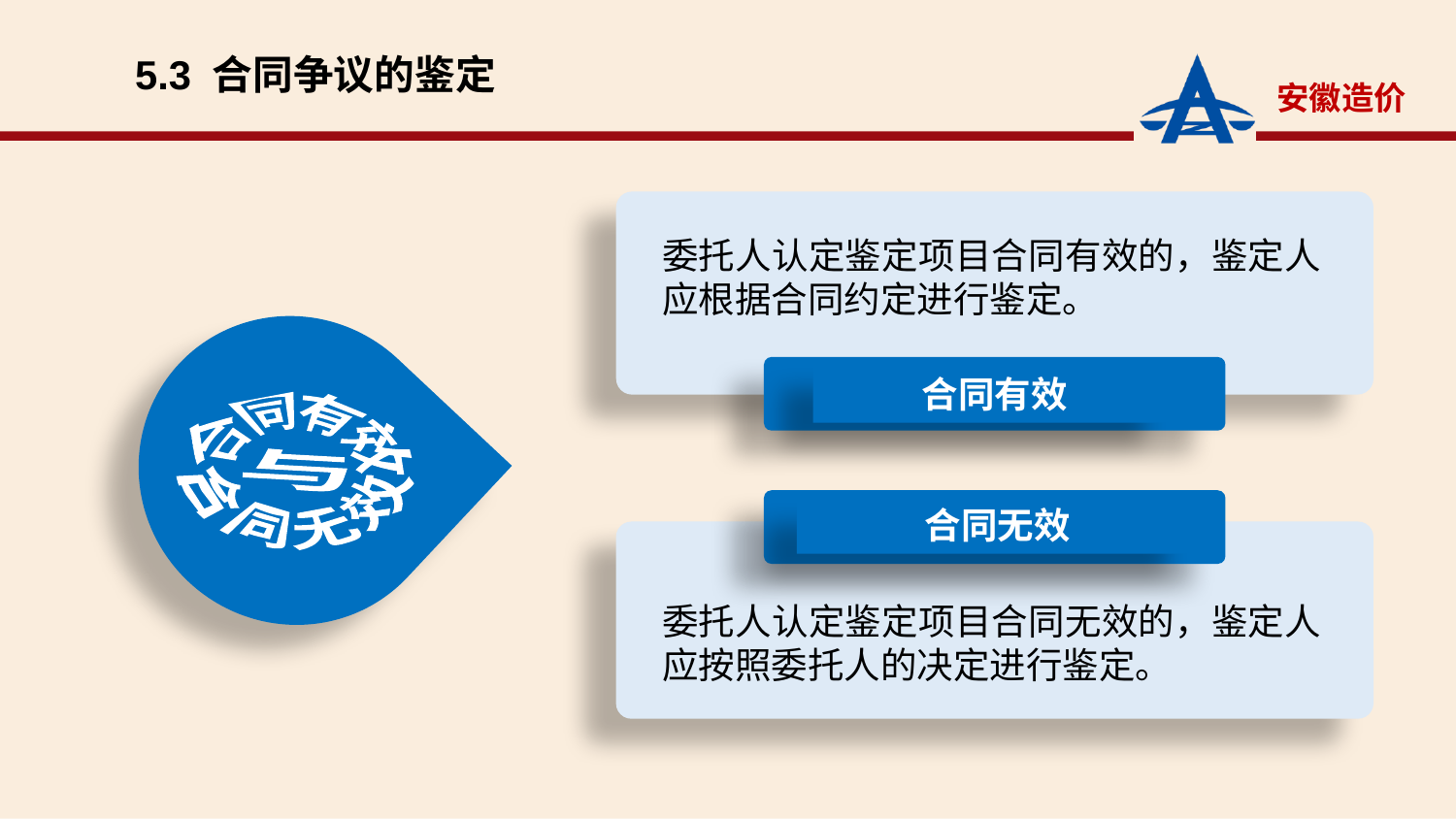

5.3 合同争议的鉴定

委托人认定鉴定项目合同有效的，鉴定人应根据合同约定进行鉴定。

 合同有效
与
  合同无效

合同有效

合同无效

委托人认定鉴定项目合同无效的，鉴定人应按照委托人的决定进行鉴定。